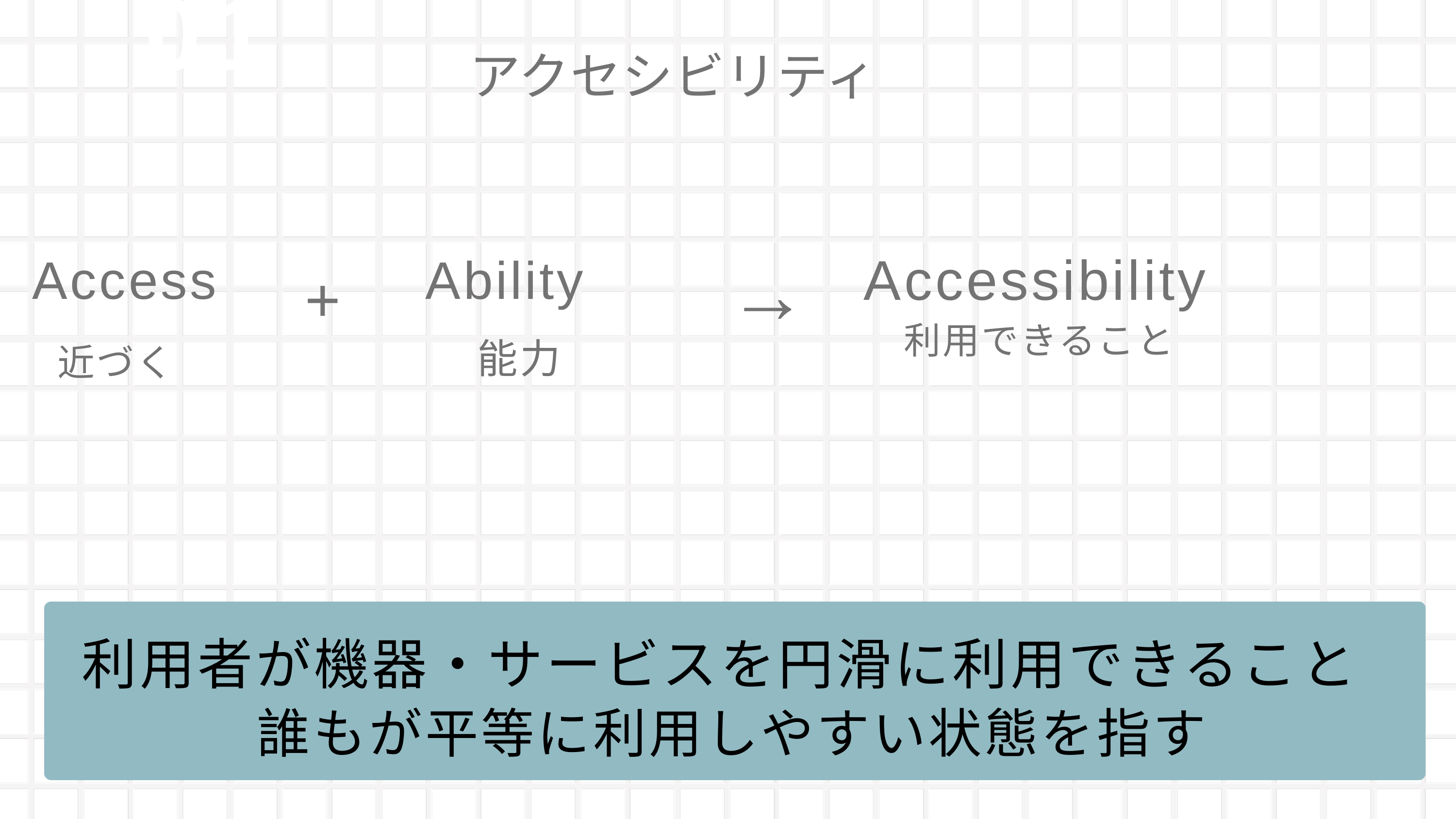

01.
アクセシビリティ
→
Accessibility
Access
Ability
+
利用できること
能力
近づく

利用者が機器・サービスを円滑に利用できること
誰もが平等に利用しやすい状態を指す